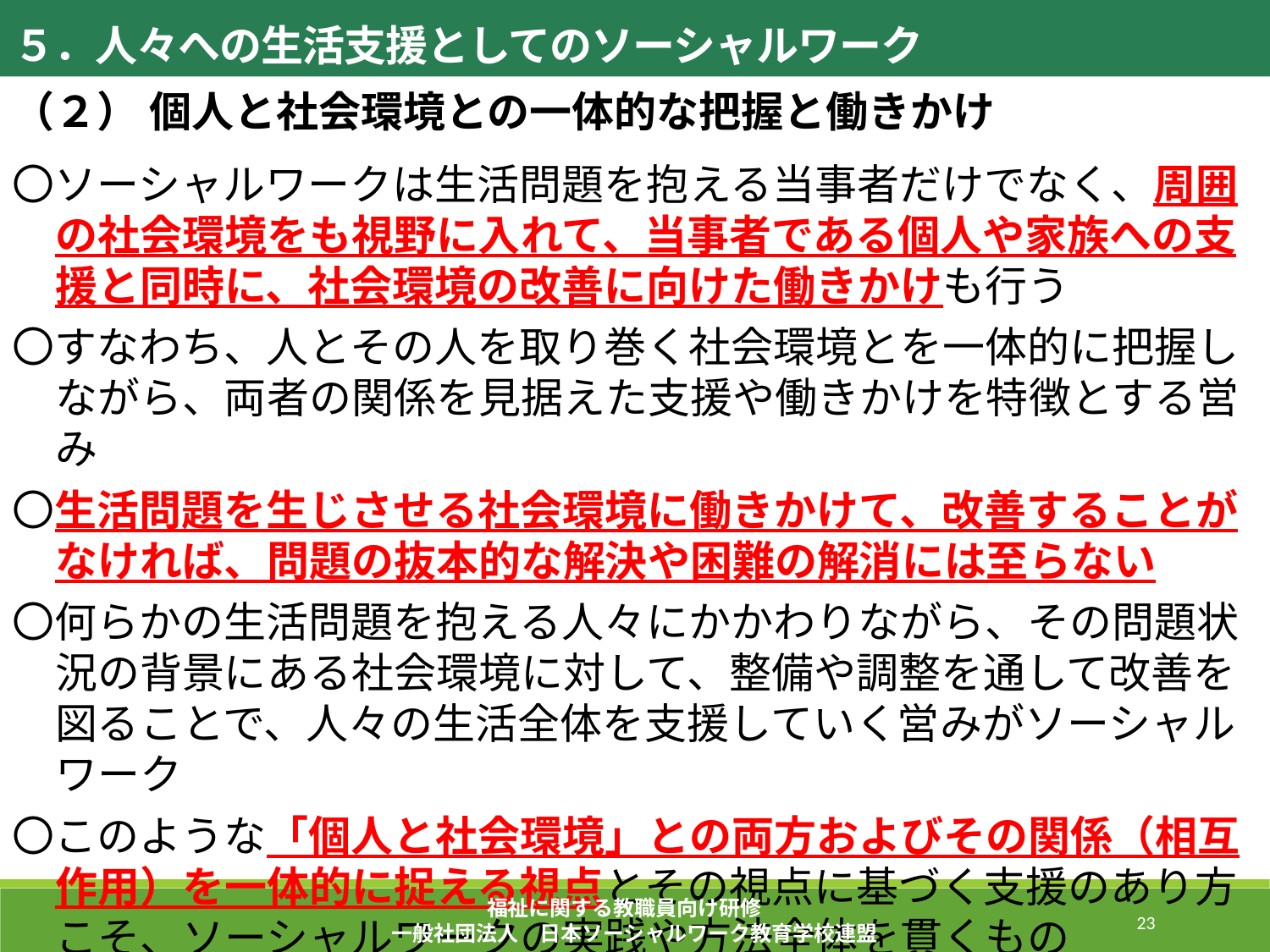

５．人々への生活支援としてのソーシャルワーク
（２） 個人と社会環境との一体的な把握と働きかけ
〇ソーシャルワークは生活問題を抱える当事者だけでなく、周囲の社会環境をも視野に入れて、当事者である個人や家族への支援と同時に、社会環境の改善に向けた働きかけも行う
〇すなわち、人とその人を取り巻く社会環境とを一体的に把握しながら、両者の関係を見据えた支援や働きかけを特徴とする営み
〇生活問題を生じさせる社会環境に働きかけて、改善することがなければ、問題の抜本的な解決や困難の解消には至らない
〇何らかの生活問題を抱える人々にかかわりながら、その問題状況の背景にある社会環境に対して、整備や調整を通して改善を図ることで、人々の生活全体を支援していく営みがソーシャルワーク
〇このような「個人と社会環境」との両方およびその関係（相互作用）を一体的に捉える視点とその視点に基づく支援のあり方こそ、ソーシャルワークの実践や方法全体を貫くもの
福祉に関する教職員向け研修
一般社団法人　日本ソーシャルワーク教育学校連盟
23